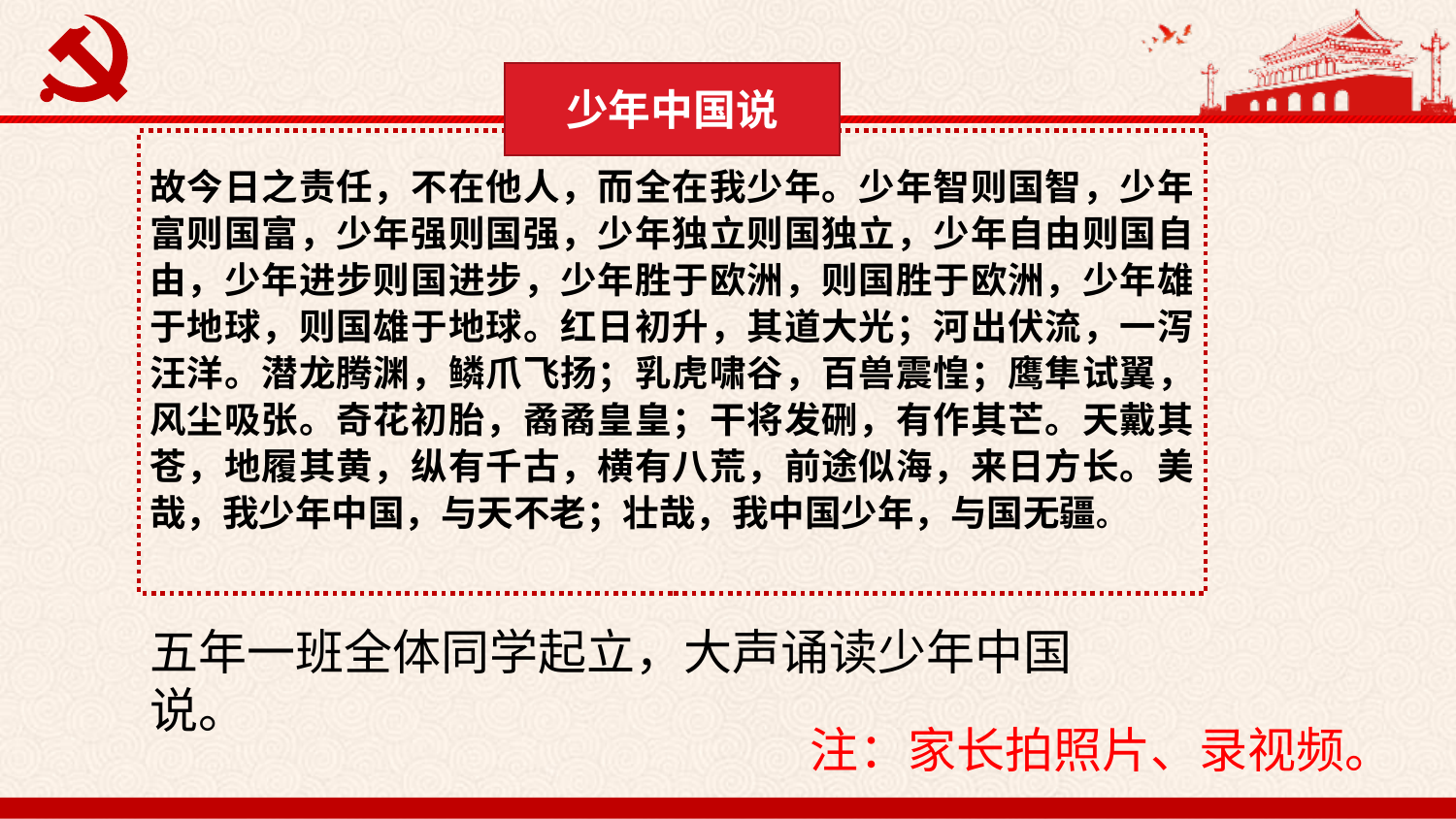

少年中国说

故今日之责任，不在他人，而全在我少年。少年智则国智，少年富则国富，少年强则国强，少年独立则国独立，少年自由则国自由，少年进步则国进步，少年胜于欧洲，则国胜于欧洲，少年雄于地球，则国雄于地球。红日初升，其道大光；河出伏流，一泻汪洋。潜龙腾渊，鳞爪飞扬；乳虎啸谷，百兽震惶；鹰隼试翼，风尘吸张。奇花初胎，矞矞皇皇；干将发硎，有作其芒。天戴其苍，地履其黄，纵有千古，横有八荒，前途似海，来日方长。美哉，我少年中国，与天不老；壮哉，我中国少年，与国无疆。
五年一班全体同学起立，大声诵读少年中国说。
注：家长拍照片、录视频。